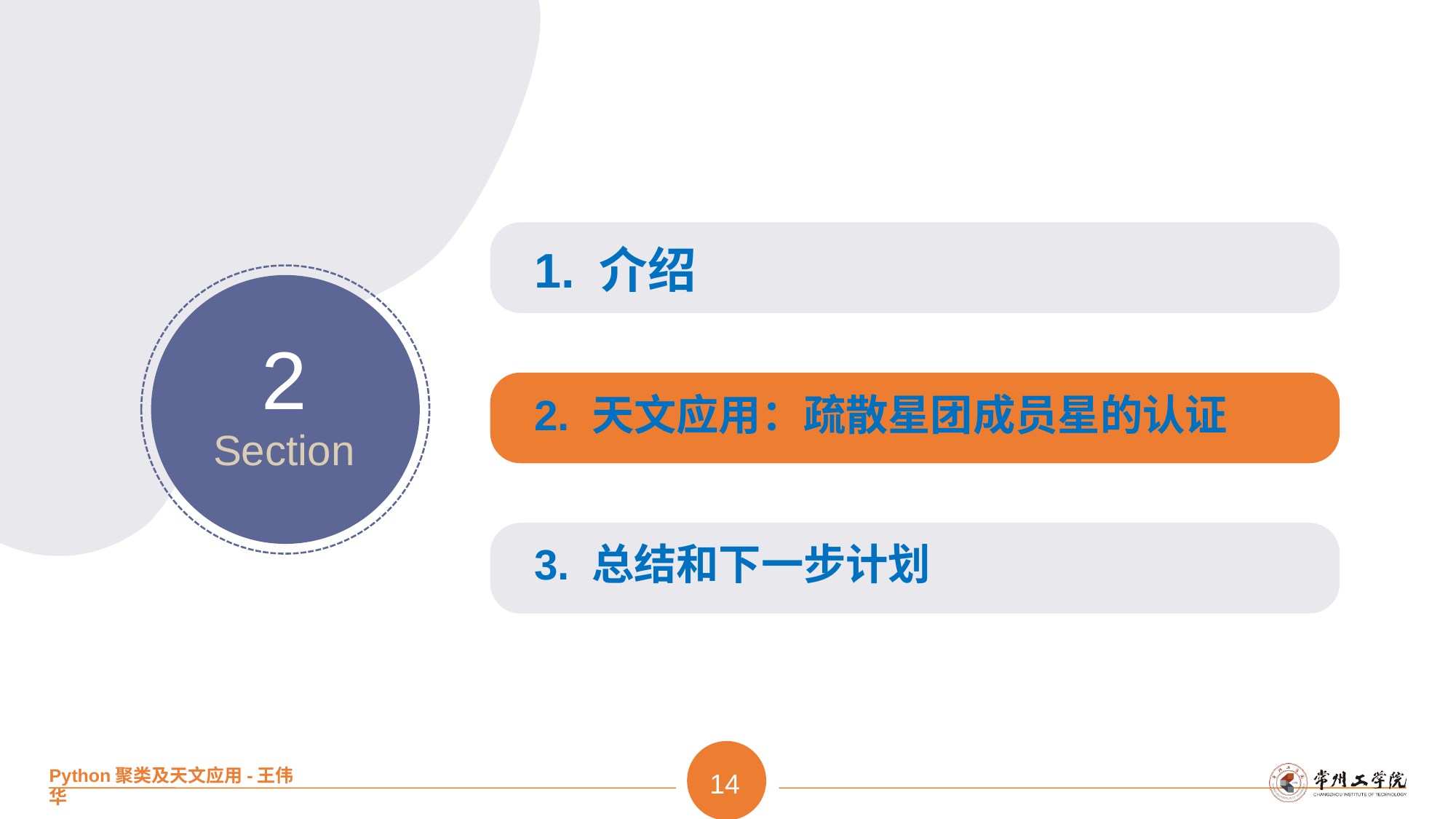

1. 介绍

2

2. 天文应用：疏散星团成员星的认证
Section

3. 总结和下一步计划